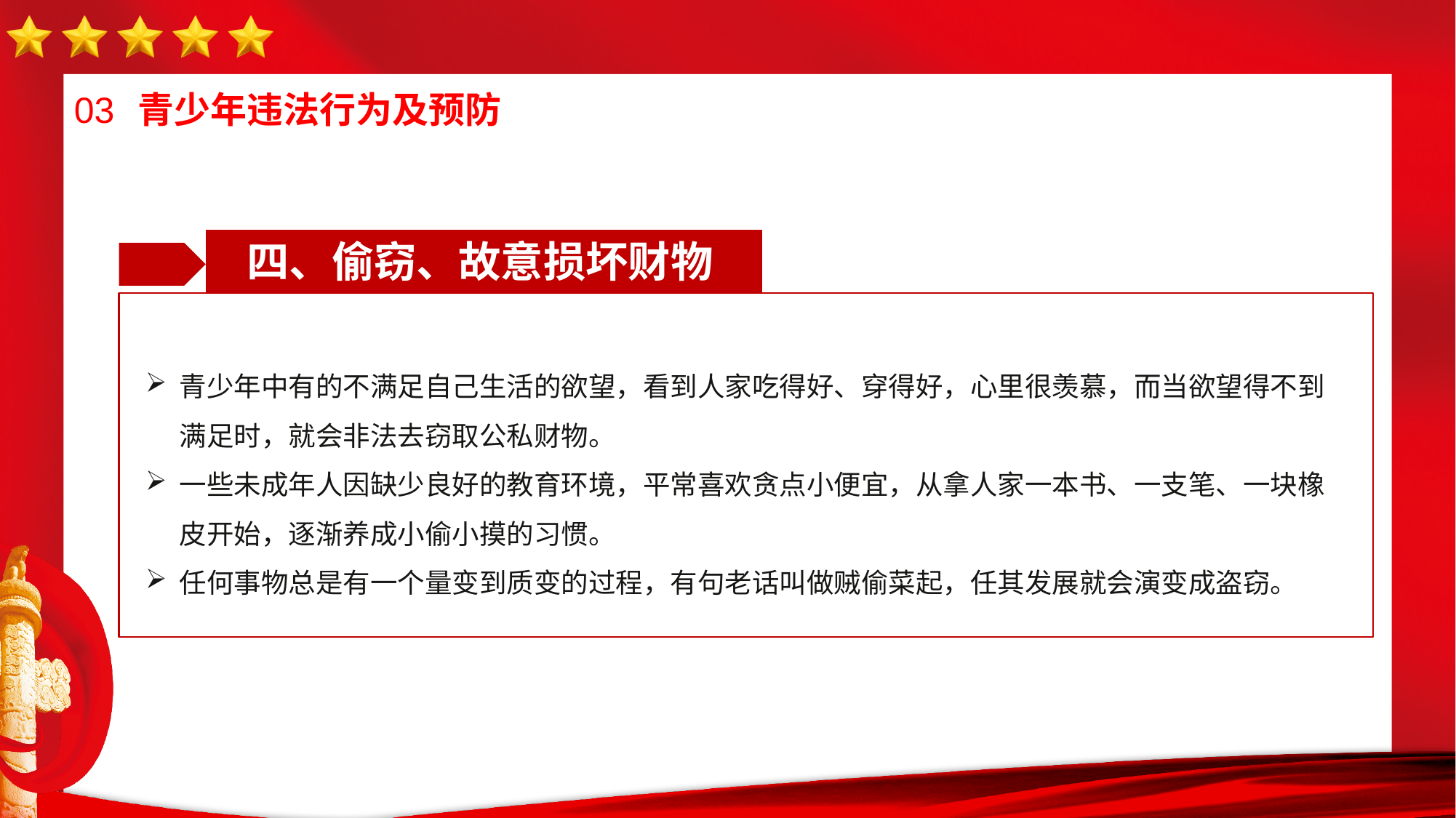

四、偷窃、故意损坏财物
青少年中有的不满足自己生活的欲望，看到人家吃得好、穿得好，心里很羡慕，而当欲望得不到满足时，就会非法去窃取公私财物。
一些未成年人因缺少良好的教育环境，平常喜欢贪点小便宜，从拿人家一本书、一支笔、一块橡皮开始，逐渐养成小偷小摸的习惯。
任何事物总是有一个量变到质变的过程，有句老话叫做贼偷菜起，任其发展就会演变成盗窃。